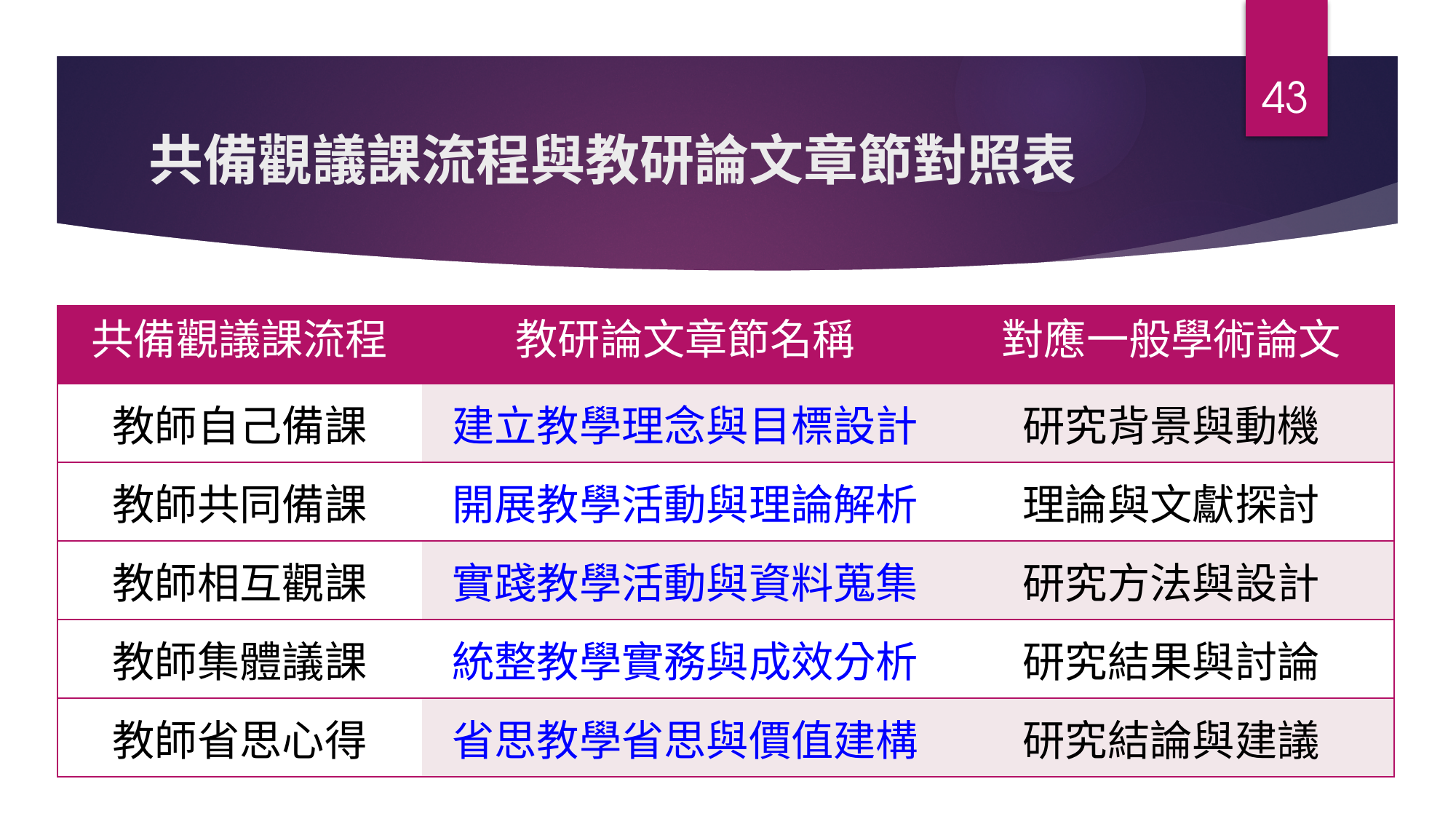

43
# 共備觀議課流程與教研論文章節對照表
| 共備觀議課流程 | 教研論文章節名稱 | 對應一般學術論文 |
| --- | --- | --- |
| 教師自己備課 | 建立教學理念與目標設計 | 研究背景與動機 |
| 教師共同備課 | 開展教學活動與理論解析 | 理論與文獻探討 |
| 教師相互觀課 | 實踐教學活動與資料蒐集 | 研究方法與設計 |
| 教師集體議課 | 統整教學實務與成效分析 | 研究結果與討論 |
| 教師省思心得 | 省思教學省思與價值建構 | 研究結論與建議 |